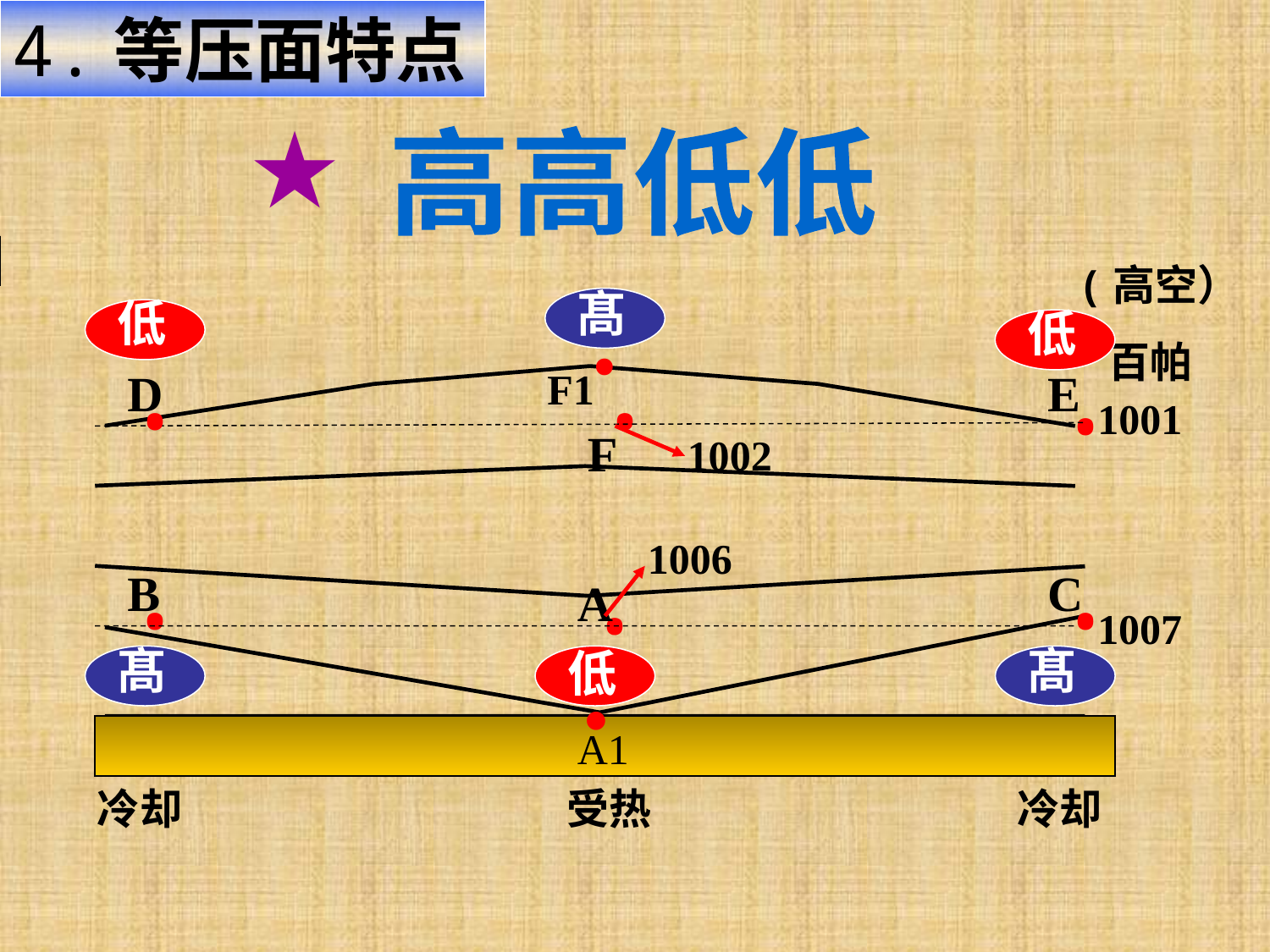

4.等压面特点

★
高高低低
.

(高空）
髙

低

.
.
低

.

百帕
D
F1
E

1001
F
1002

.
.
.
1006
B
C

A

.
1007

髙
髙
低
  A

A1
冷却
 受热
冷却